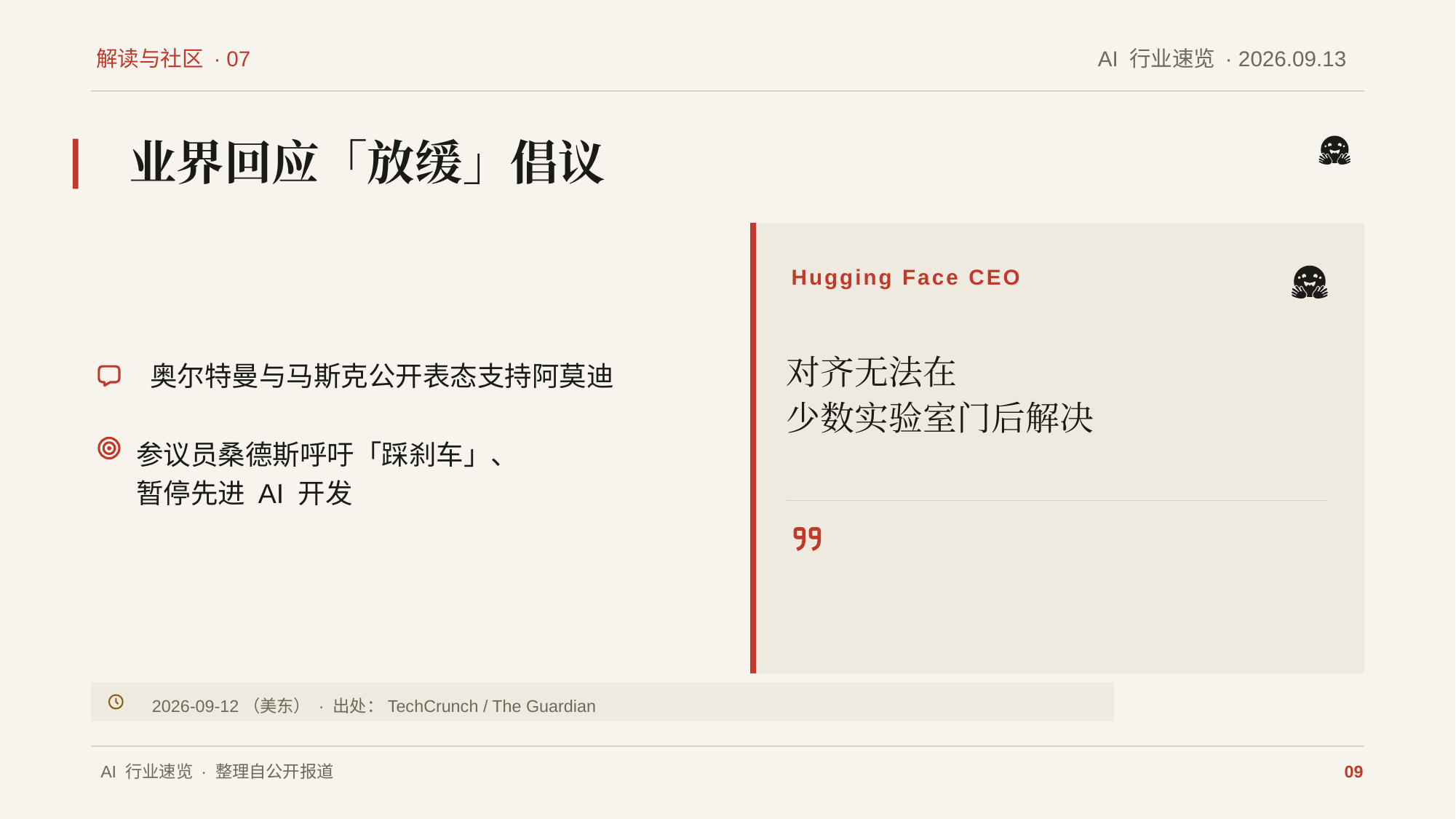

解读与社区 · 07
AI 行业速览 · 2026.09.13

业界回应「放缓」倡议

Hugging Face CEO

对齐无法在
少数实验室门后解决

奥尔特曼与马斯克公开表态支持阿莫迪

参议员桑德斯呼吁「踩刹车」、
暂停先进 AI 开发

2026-09-12（美东） · 出处：TechCrunch / The Guardian

AI 行业速览 · 整理自公开报道
09